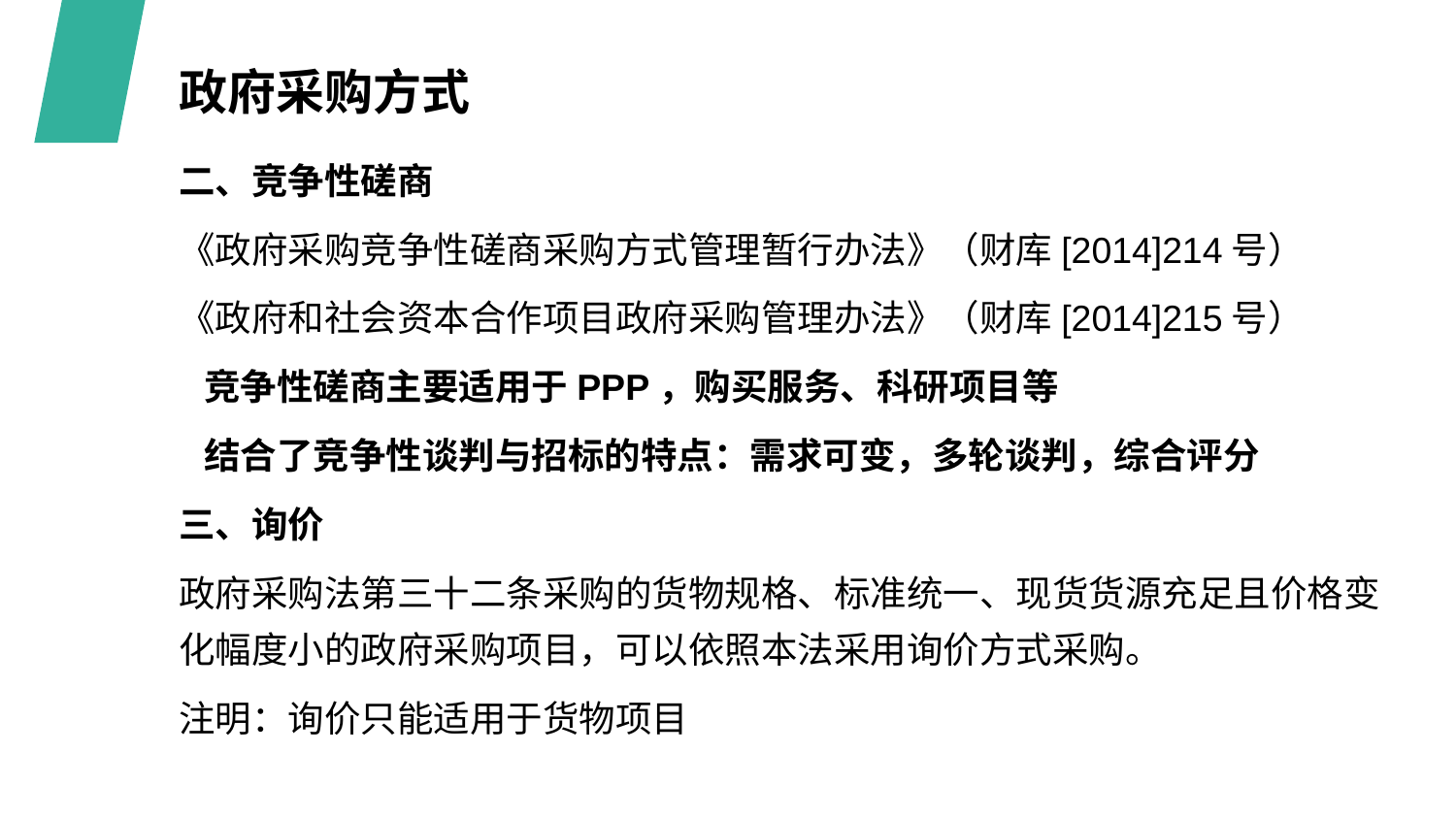

政府采购方式
二、竞争性磋商
《政府采购竞争性磋商采购方式管理暂行办法》（财库[2014]214号）
《政府和社会资本合作项目政府采购管理办法》（财库[2014]215号）
  竞争性磋商主要适用于PPP，购买服务、科研项目等
  结合了竞争性谈判与招标的特点：需求可变，多轮谈判，综合评分
三、询价
政府采购法第三十二条采购的货物规格、标准统一、现货货源充足且价格变化幅度小的政府采购项目，可以依照本法采用询价方式采购。
注明：询价只能适用于货物项目